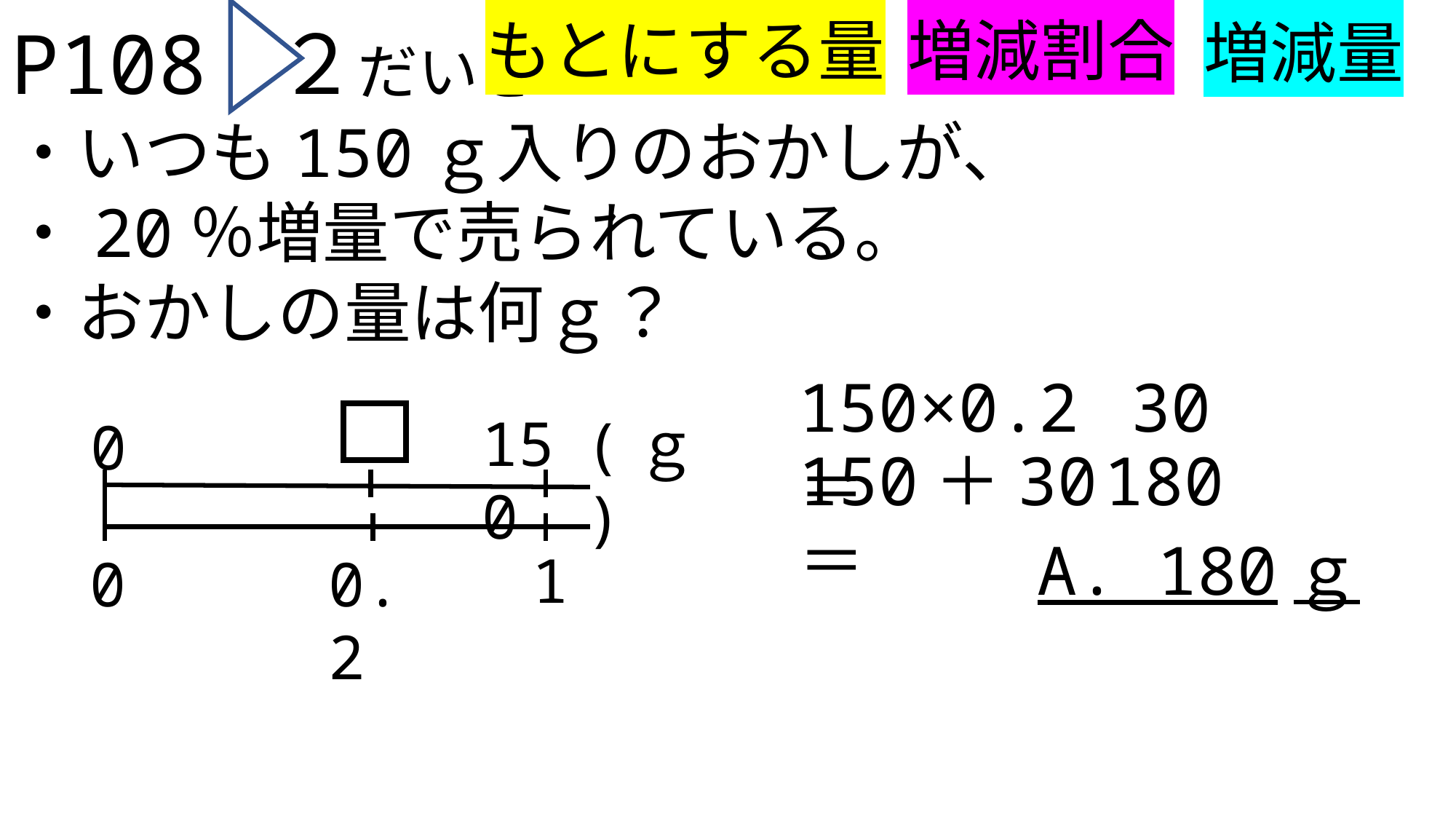

もとにする量
増減割合
増減量
P108 ２だいき
・いつも150ｇ入りのおかしが、
・20％増量で売られている。
・おかしの量は何ｇ？

30
150×0.2＝
150
(ｇ)

0
150＋30＝
180
A. 180ｇ
1
0.2
0